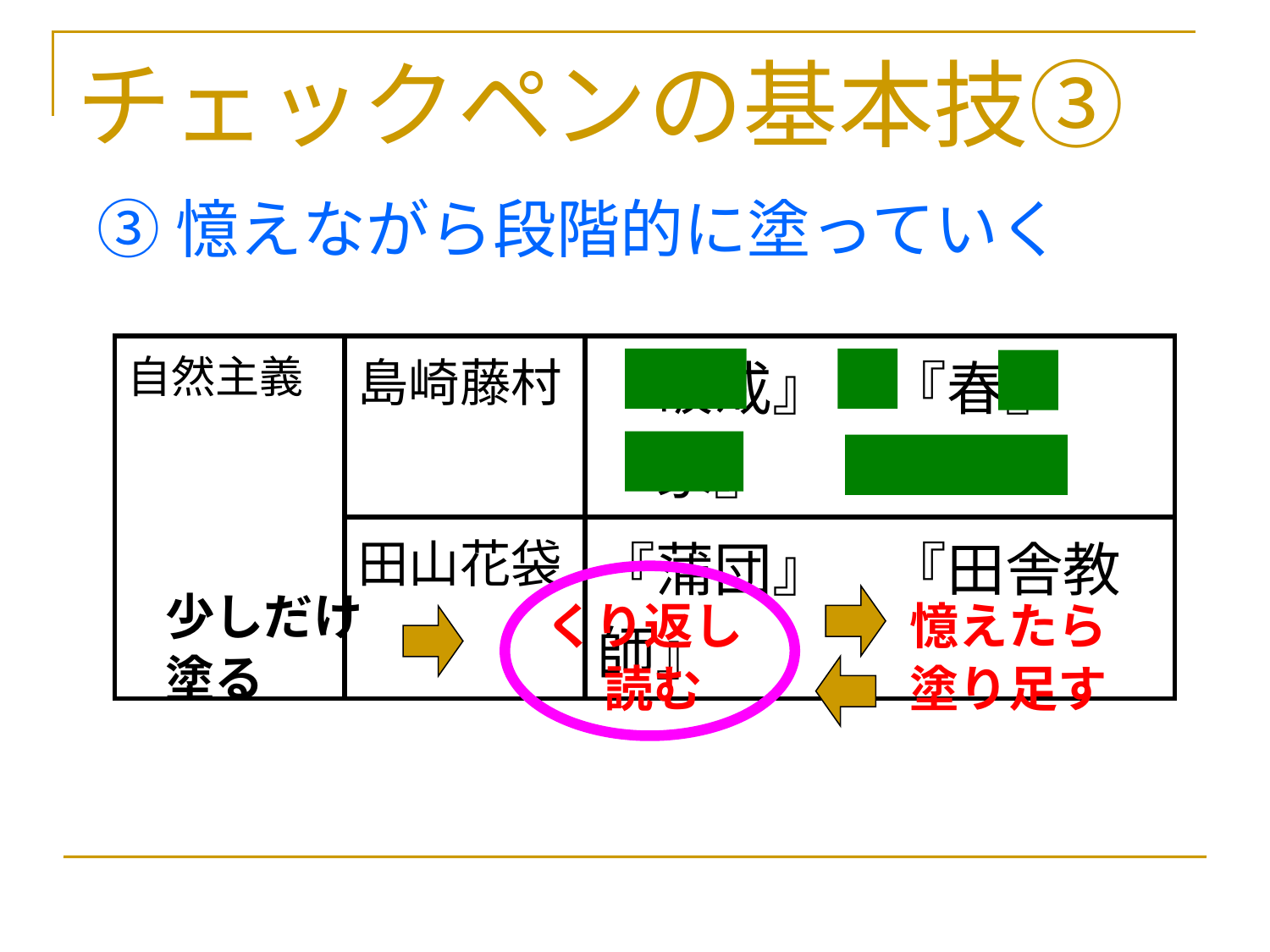

# チェックペンの基本技③
③憶えながら段階的に塗っていく

| 自然主義 | 島崎藤村 | 『破戒』　『春』　『家』 |
| --- | --- | --- |
|  | 田山花袋 | 『蒲団』　『田舎教師』 |

少しだけ
塗る
くり返し
読む

憶えたら塗り足す